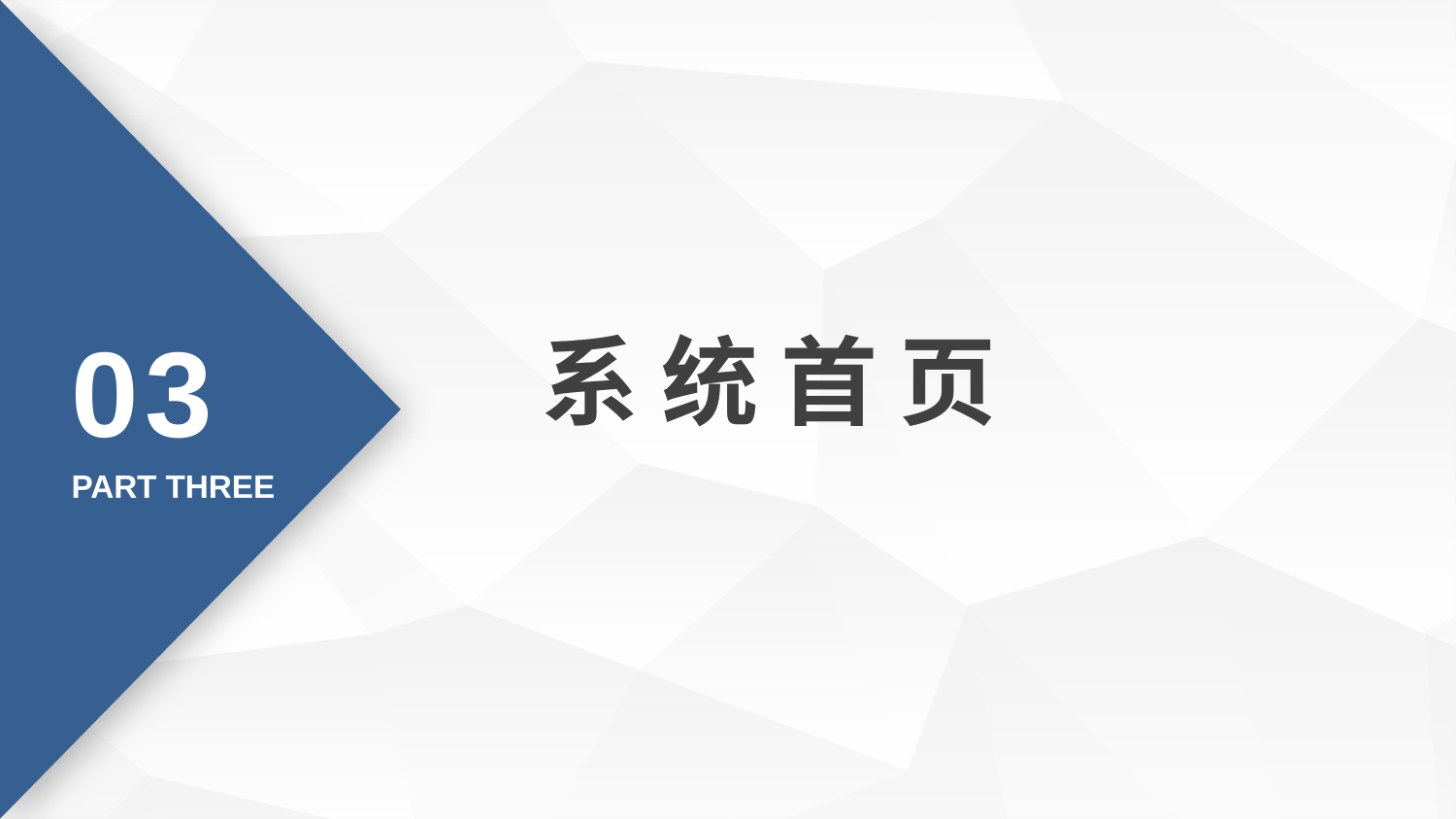

03
系 统 首 页
PART THREE